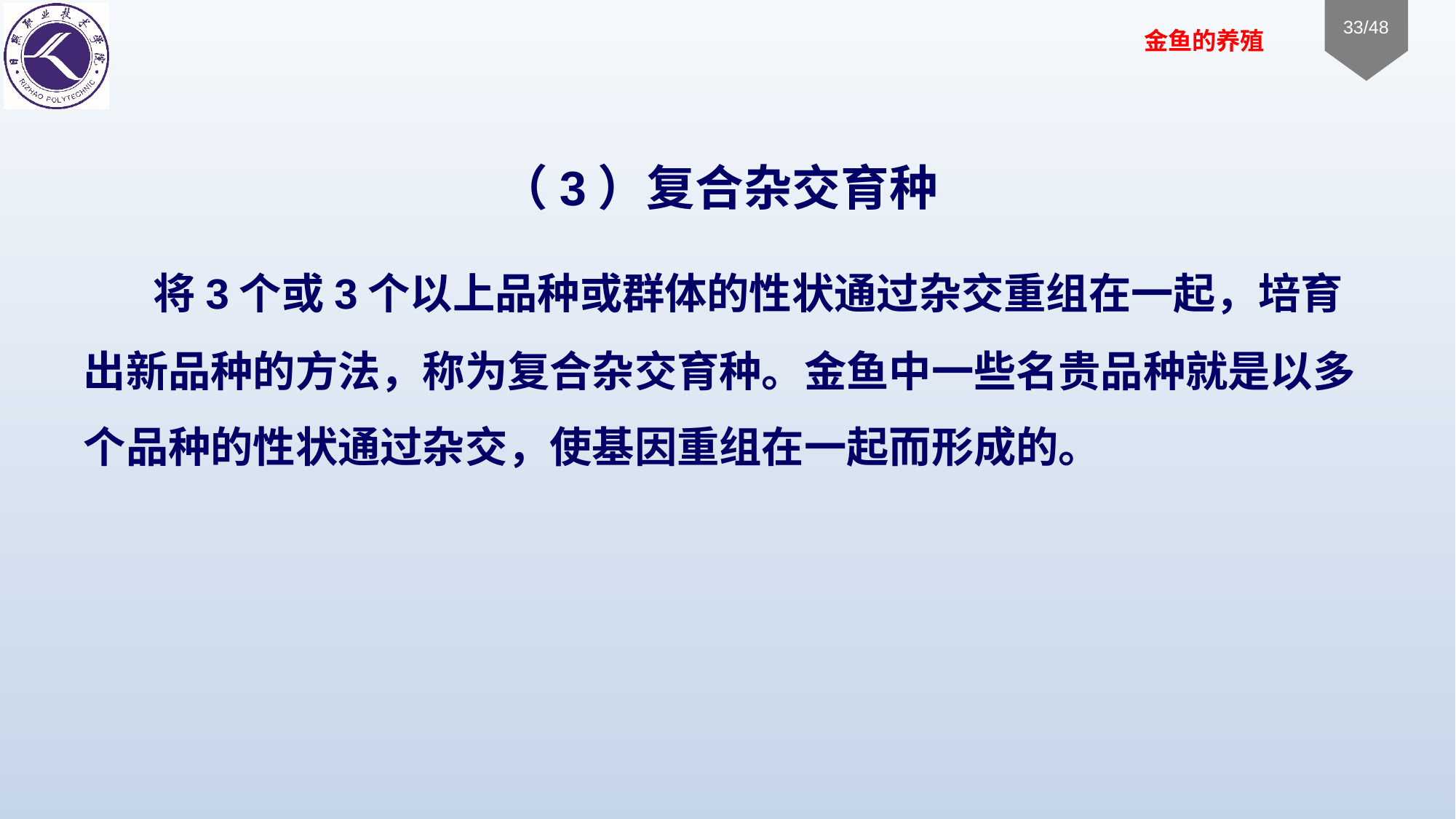

# （3）复合杂交育种
  将3个或3个以上品种或群体的性状通过杂交重组在一起，培育出新品种的方法，称为复合杂交育种。金鱼中一些名贵品种就是以多个品种的性状通过杂交，使基因重组在一起而形成的。